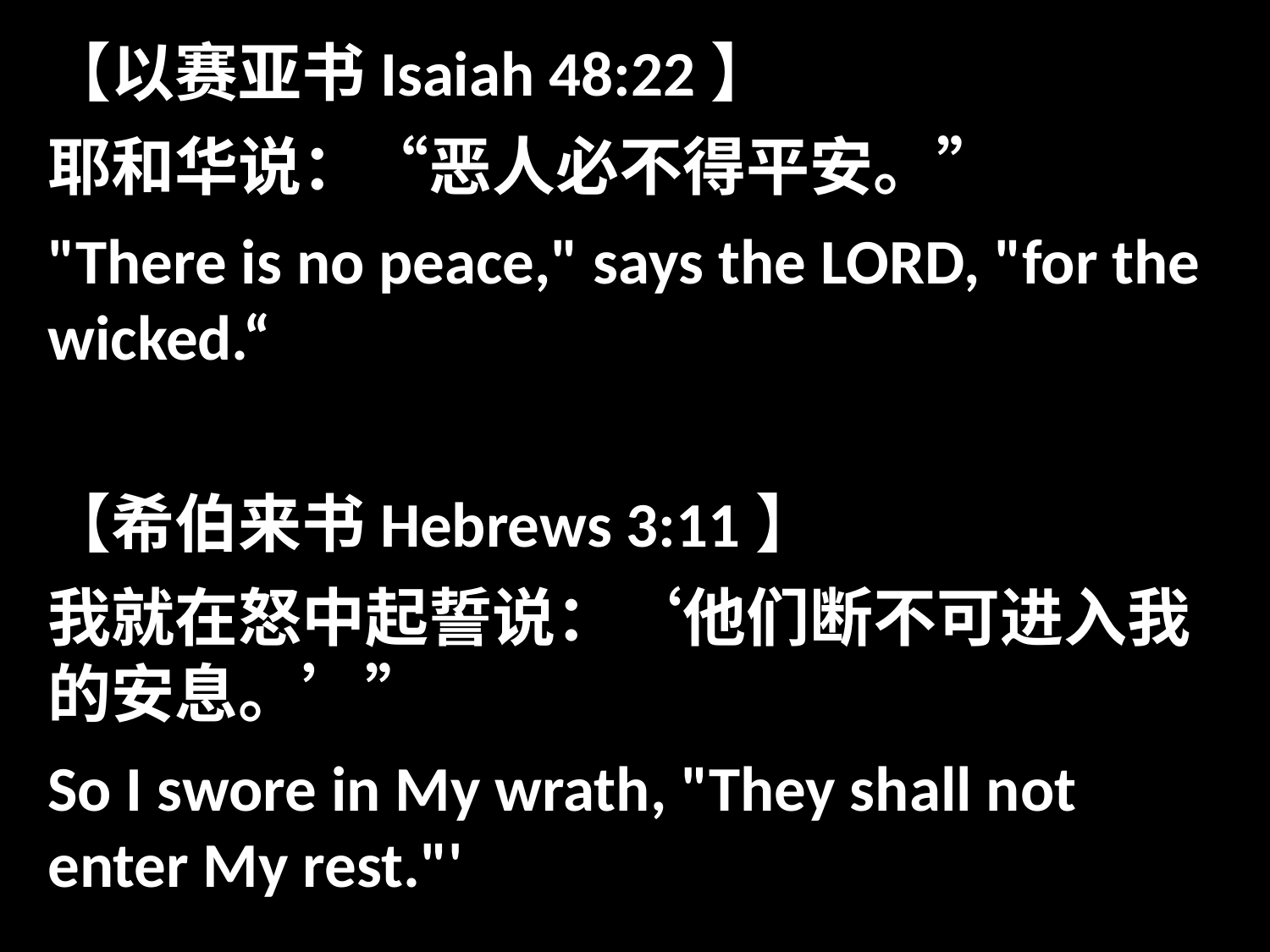

【以赛亚书Isaiah 48:22】
耶和华说：“恶人必不得平安。”
"There is no peace," says the LORD, "for the wicked.“

【希伯来书Hebrews 3:11】
我就在怒中起誓说：‘他们断不可进入我的安息。’”
So I swore in My wrath, "They shall not enter My rest."'